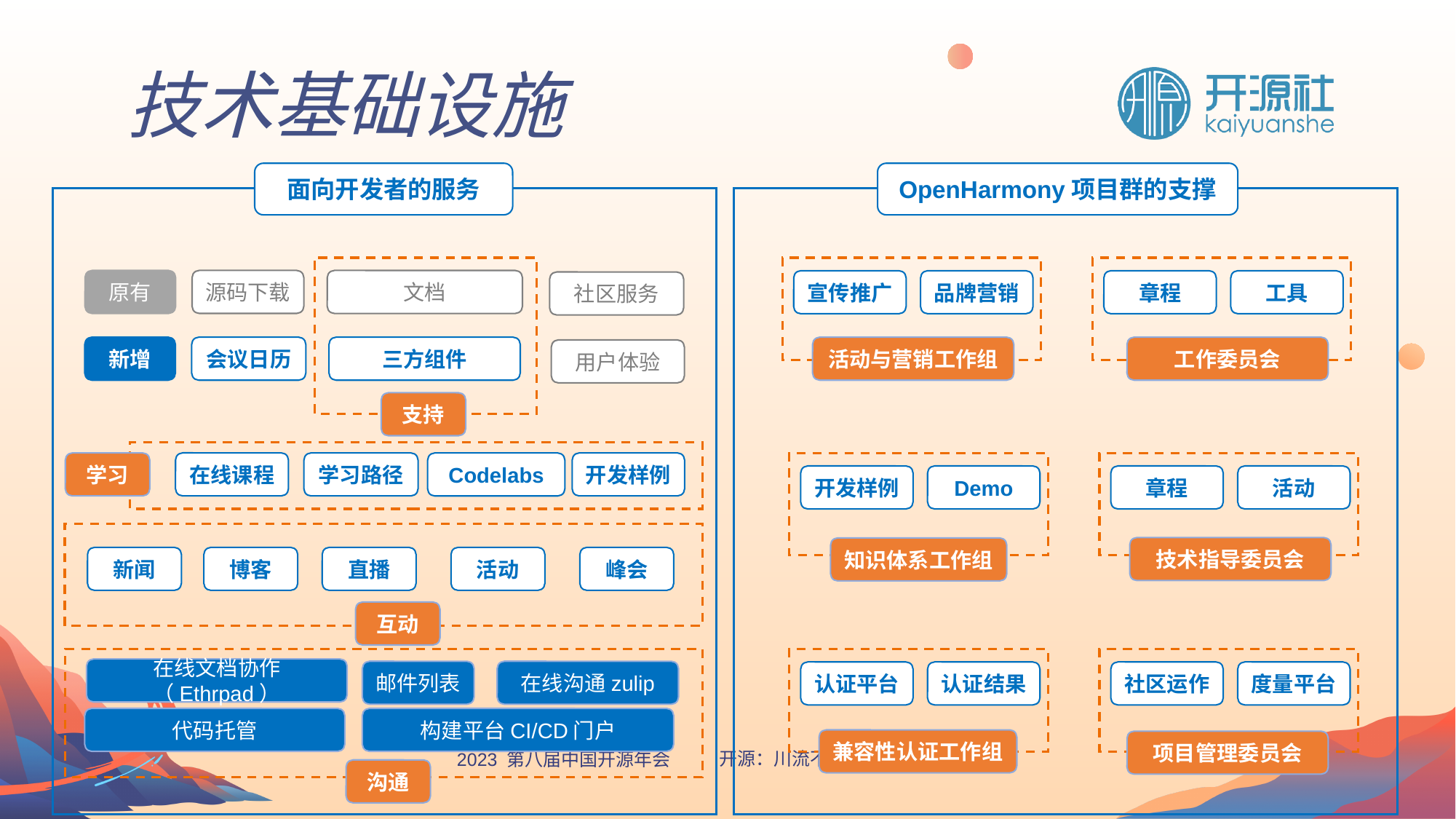

技术基础设施
面向开发者的服务
OpenHarmony项目群的支撑

宣传推广
品牌营销
活动与营销工作组

章程
工具
工作委员会

源码下载
原有
文档
社区服务
三方组件
新增
会议日历
用户体验
支持

在线课程
学习路径
开发样例

开发样例
Demo
知识体系工作组

章程
活动
学习
Codelabs

技术指导委员会
新闻
博客
直播
活动
峰会
互动

认证平台
认证结果
兼容性认证工作组

社区运作
度量平台
在线文档协作（Ethrpad）
邮件列表
在线沟通zulip
代码托管
构建平台CI/CD门户
项目管理委员会
沟通